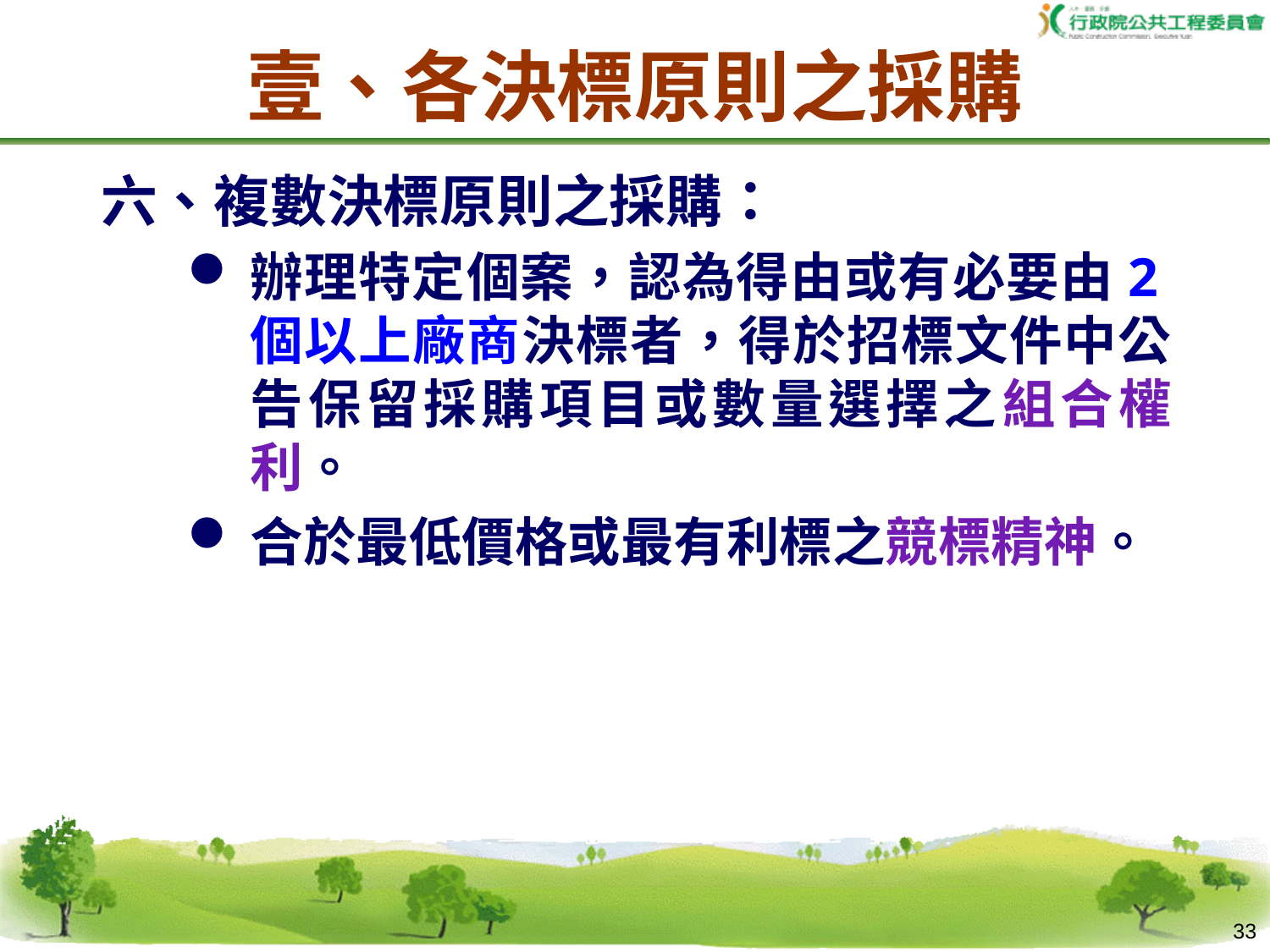

壹、各決標原則之採購
六、複數決標原則之採購：
辦理特定個案，認為得由或有必要由2個以上廠商決標者，得於招標文件中公告保留採購項目或數量選擇之組合權利。
合於最低價格或最有利標之競標精神。

33